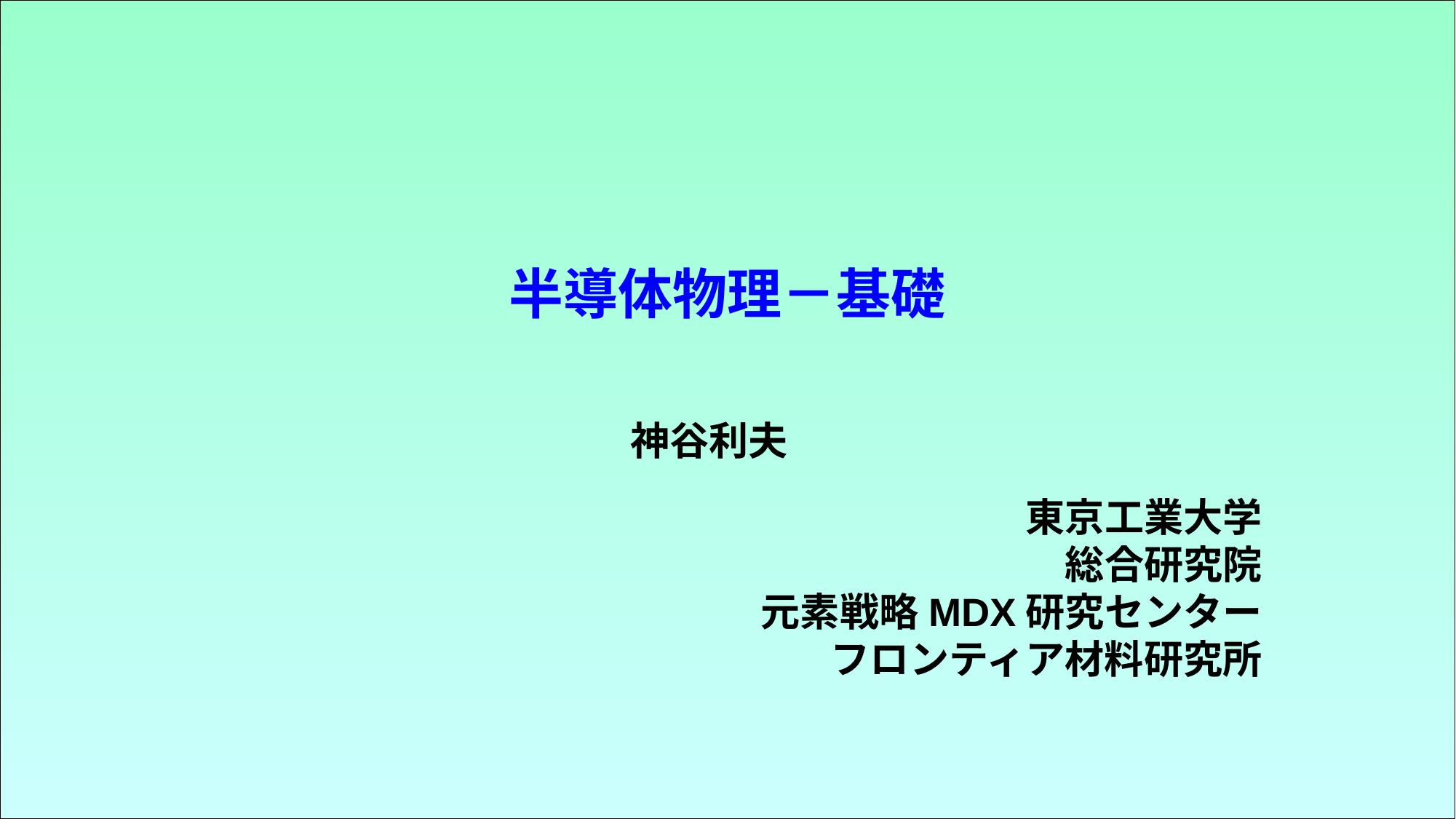

# 半導体物理－基礎
神谷利夫
東京工業大学
総合研究院
元素戦略MDX研究センター
フロンティア材料研究所